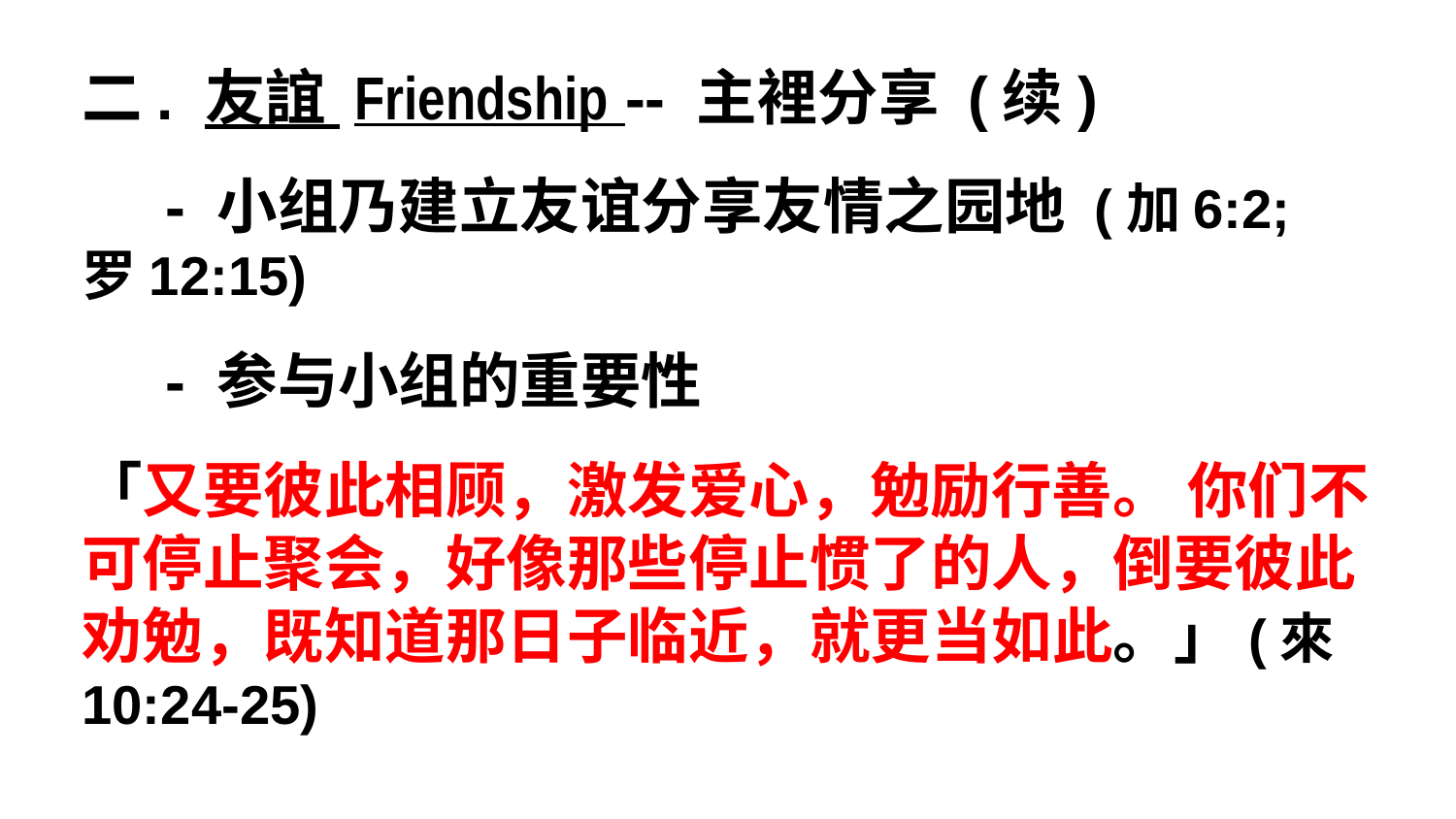

二. 友誼 Friendship -- 主裡分享 (续)
     - 小组乃建立友谊分享友情之园地 (加6:2; 罗12:15)
     - 参与小组的重要性
「又要彼此相顾，激发爱心，勉励行善。 你们不可停止聚会，好像那些停止惯了的人，倒要彼此劝勉，既知道那日子临近，就更当如此。」(來‬ ‭10‬:‭24‬-‭25‬)